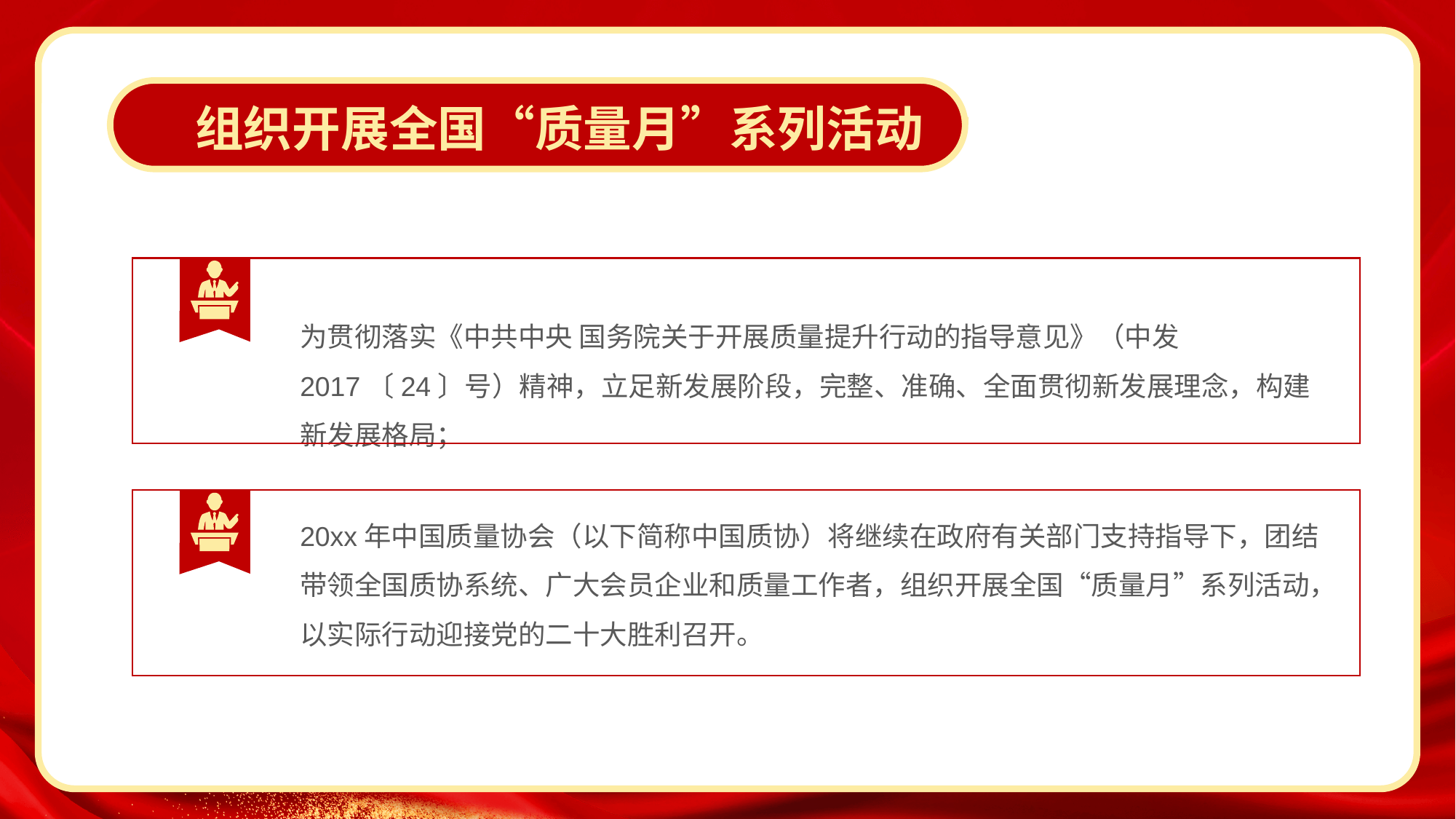

组织开展全国“质量月”系列活动

为贯彻落实《中共中央 国务院关于开展质量提升行动的指导意见》（中发2017〔24〕号）精神，立足新发展阶段，完整、准确、全面贯彻新发展理念，构建新发展格局；

20xx年中国质量协会（以下简称中国质协）将继续在政府有关部门支持指导下，团结带领全国质协系统、广大会员企业和质量工作者，组织开展全国“质量月”系列活动，以实际行动迎接党的二十大胜利召开。